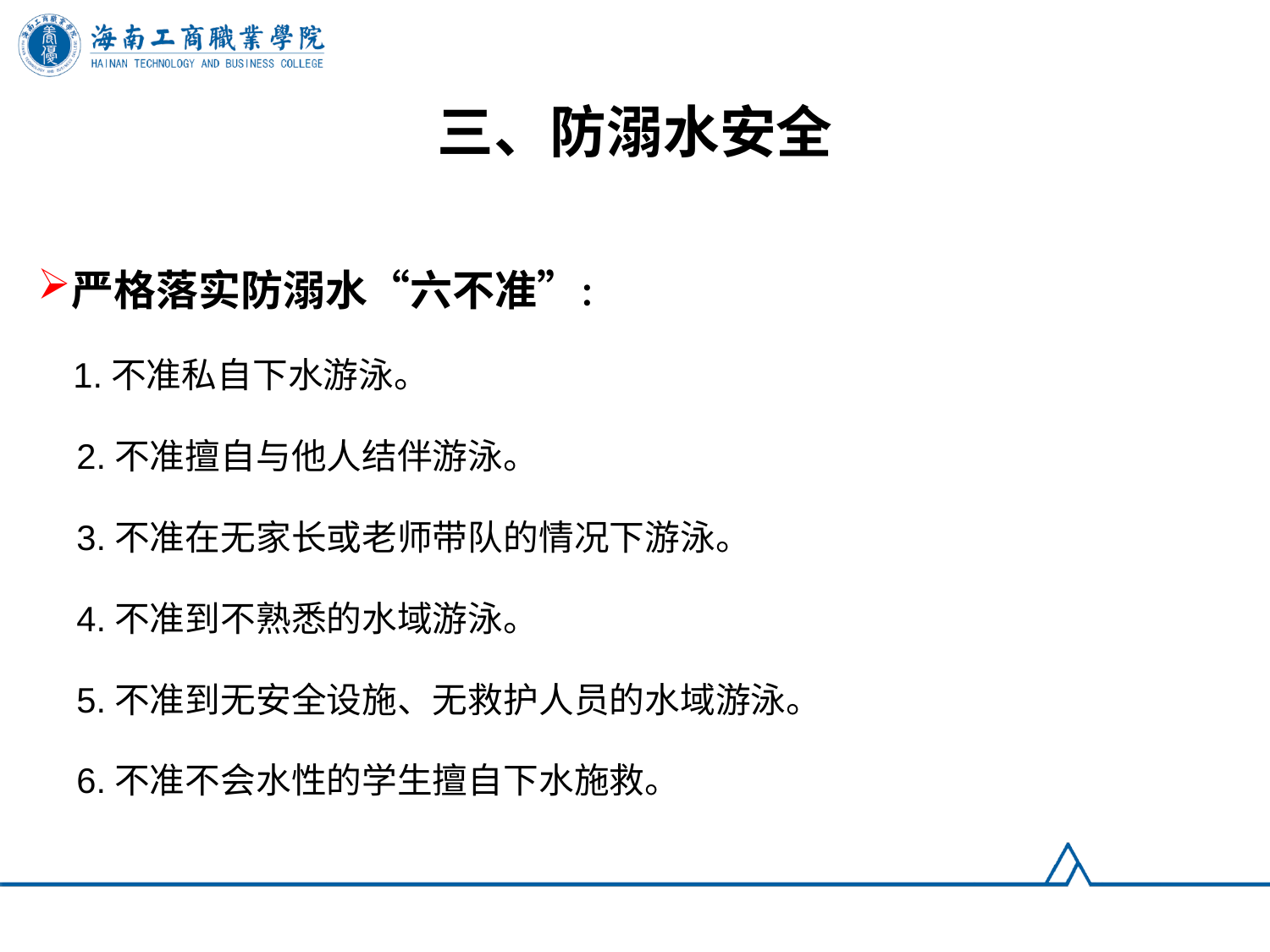

三、防溺水安全
严格落实防溺水“六不准”：
    1.不准私自下水游泳。
    2.不准擅自与他人结伴游泳。
    3.不准在无家长或老师带队的情况下游泳。
    4.不准到不熟悉的水域游泳。
    5.不准到无安全设施、无救护人员的水域游泳。
    6.不准不会水性的学生擅自下水施救。